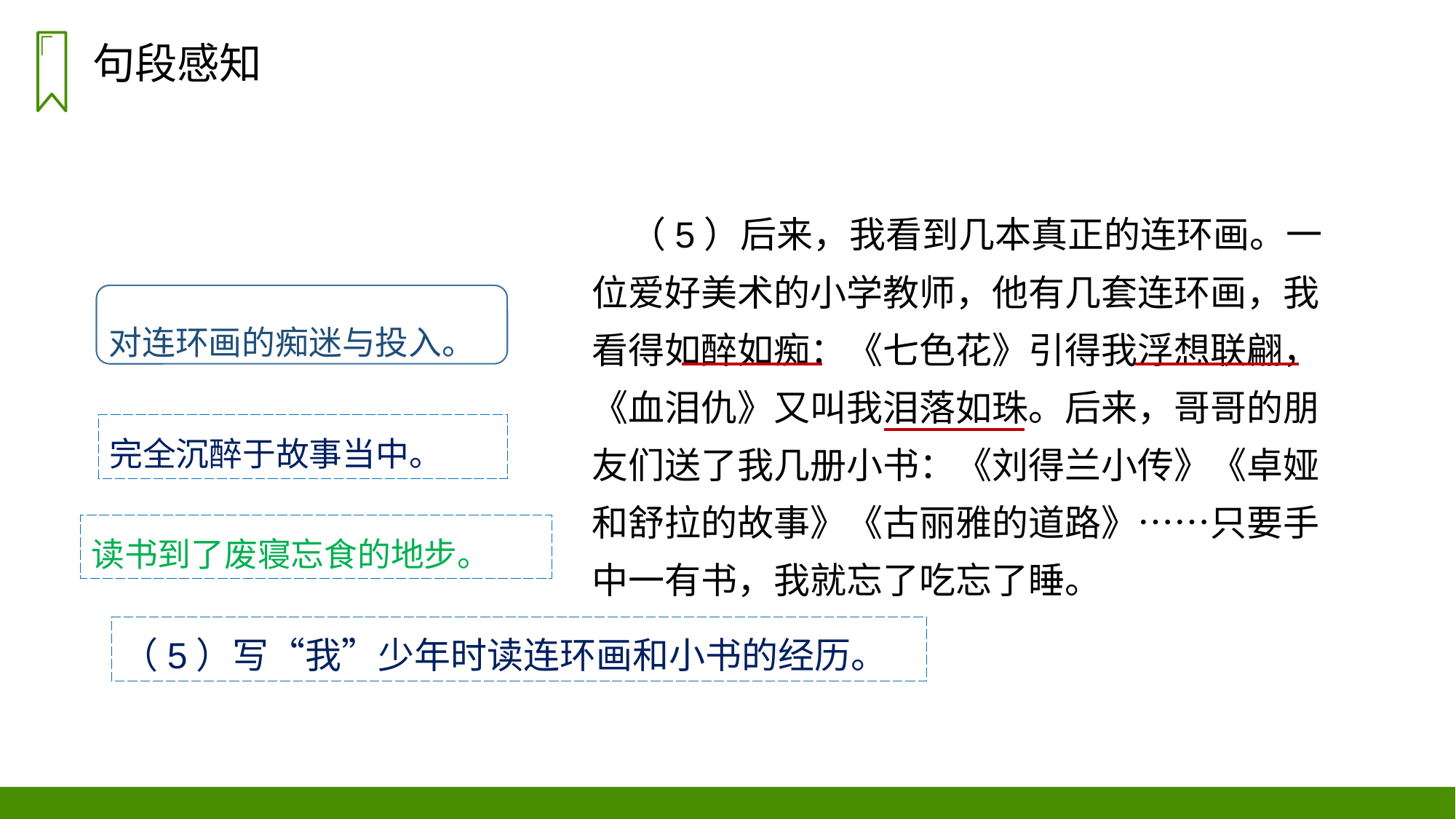

句段感知
    （5）后来，我看到几本真正的连环画。一位爱好美术的小学教师，他有几套连环画，我看得如醉如痴：《七色花》引得我浮想联翩，《血泪仇》又叫我泪落如珠。后来，哥哥的朋友们送了我几册小书：《刘得兰小传》《卓娅和舒拉的故事》《古丽雅的道路》……只要手中一有书，我就忘了吃忘了睡。

对连环画的痴迷与投入。
完全沉醉于故事当中。
读书到了废寝忘食的地步。
（5）写“我”少年时读连环画和小书的经历。